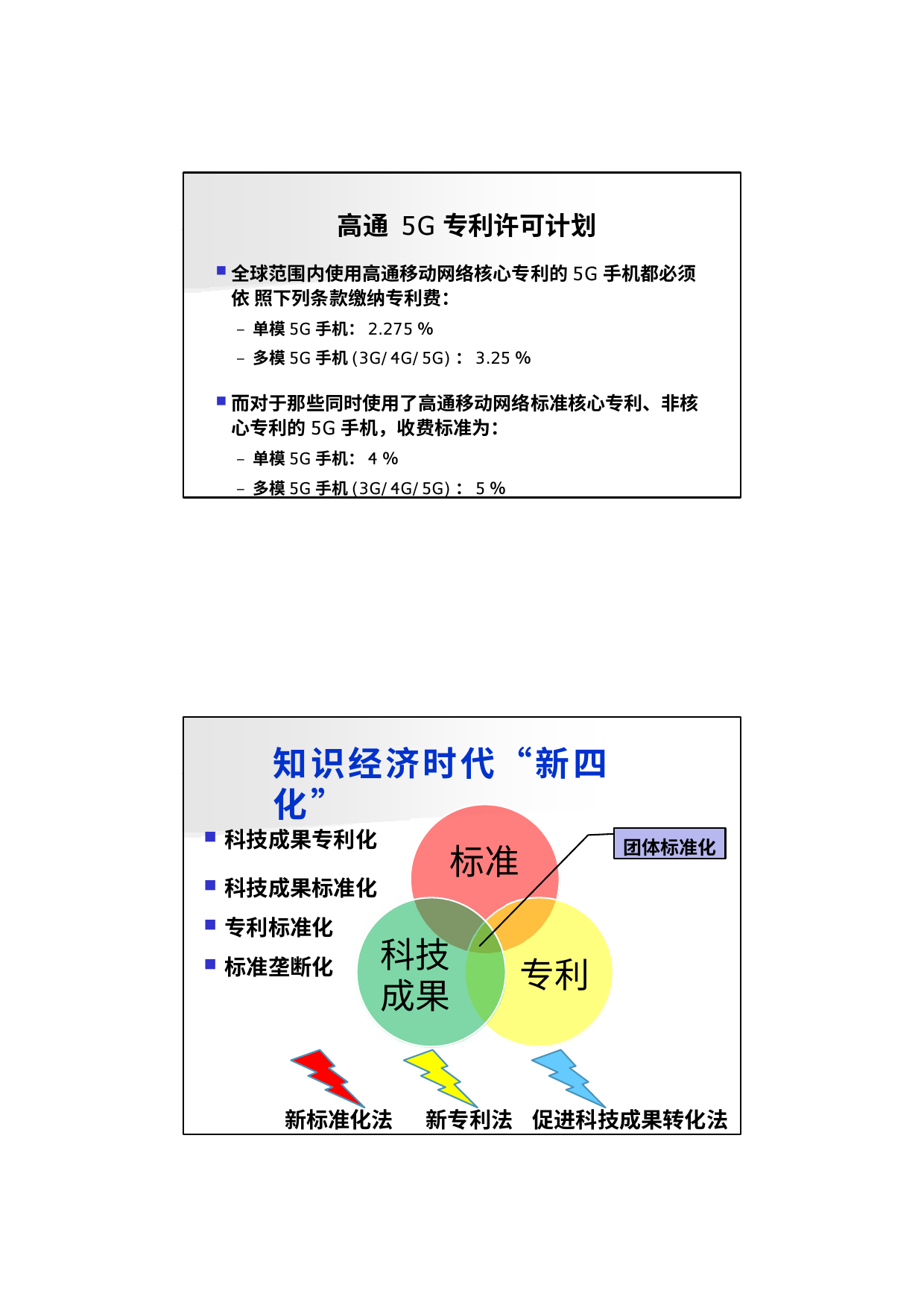

高通 5G专利许可计划

全球范围内使用高通移动网络核心专利的5G手机都必须依 照下列条款缴纳专利费：
– 单模5G手机：2.275％
– 多模5G手机(3G/4G/5G)：3.25％

而对于那些同时使用了高通移动网络标准核心专利、非核 心专利的5G手机，收费标准为：
– 单模5G手机：4％
– 多模5G手机(3G/4G/5G)：5％

知识经济时代“新四化”
科技成果专利化
团体标准化

标准
科技成果标准化

专利标准化

标准垄断化

科技 成果
专利

新标准化法
新专利法	促进科技成果转化法